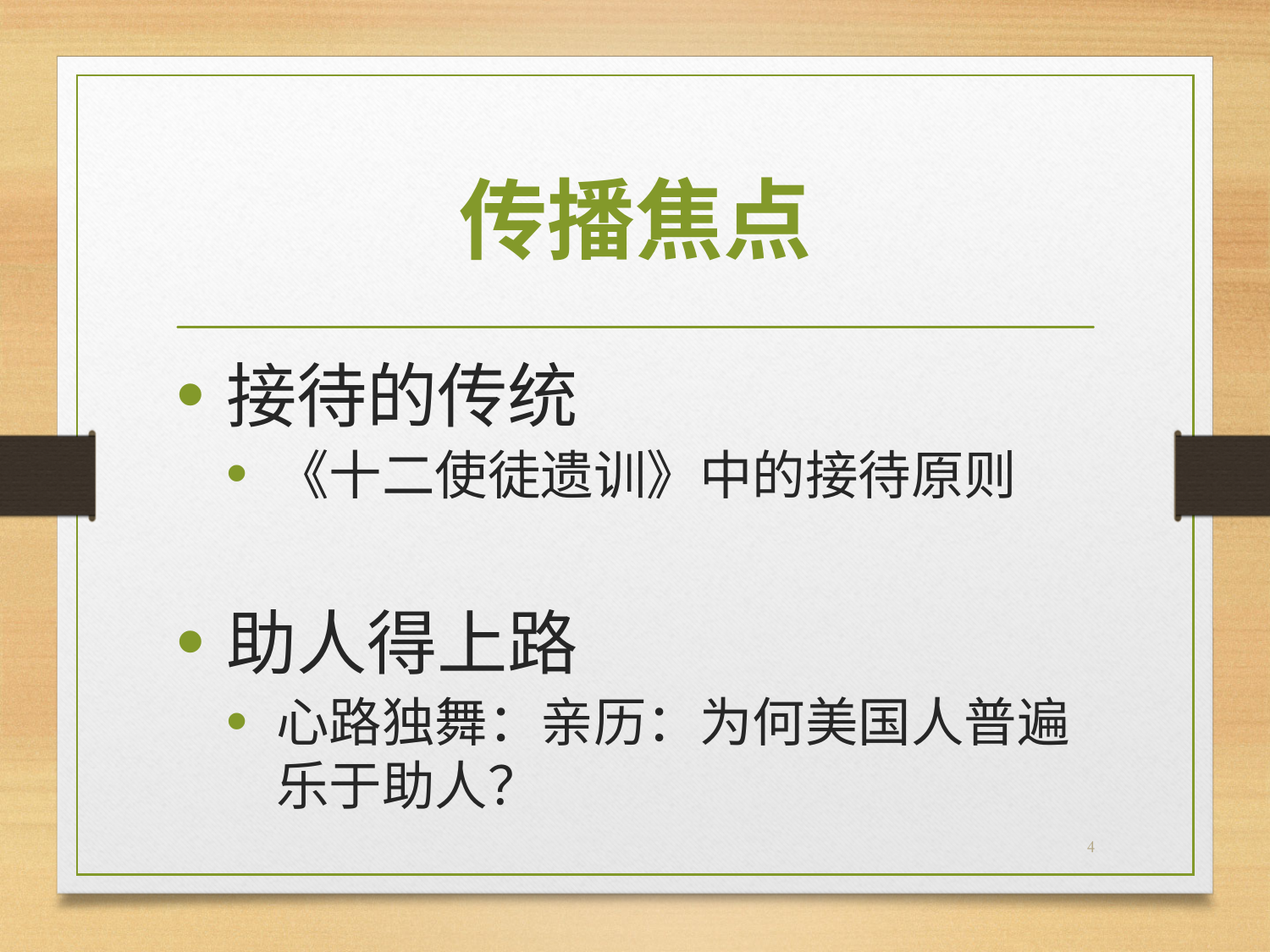

# 传播焦点
接待的传统
《十二使徒遗训》中的接待原则

助人得上路
心路独舞：亲历：为何美国人普遍乐于助人？

4